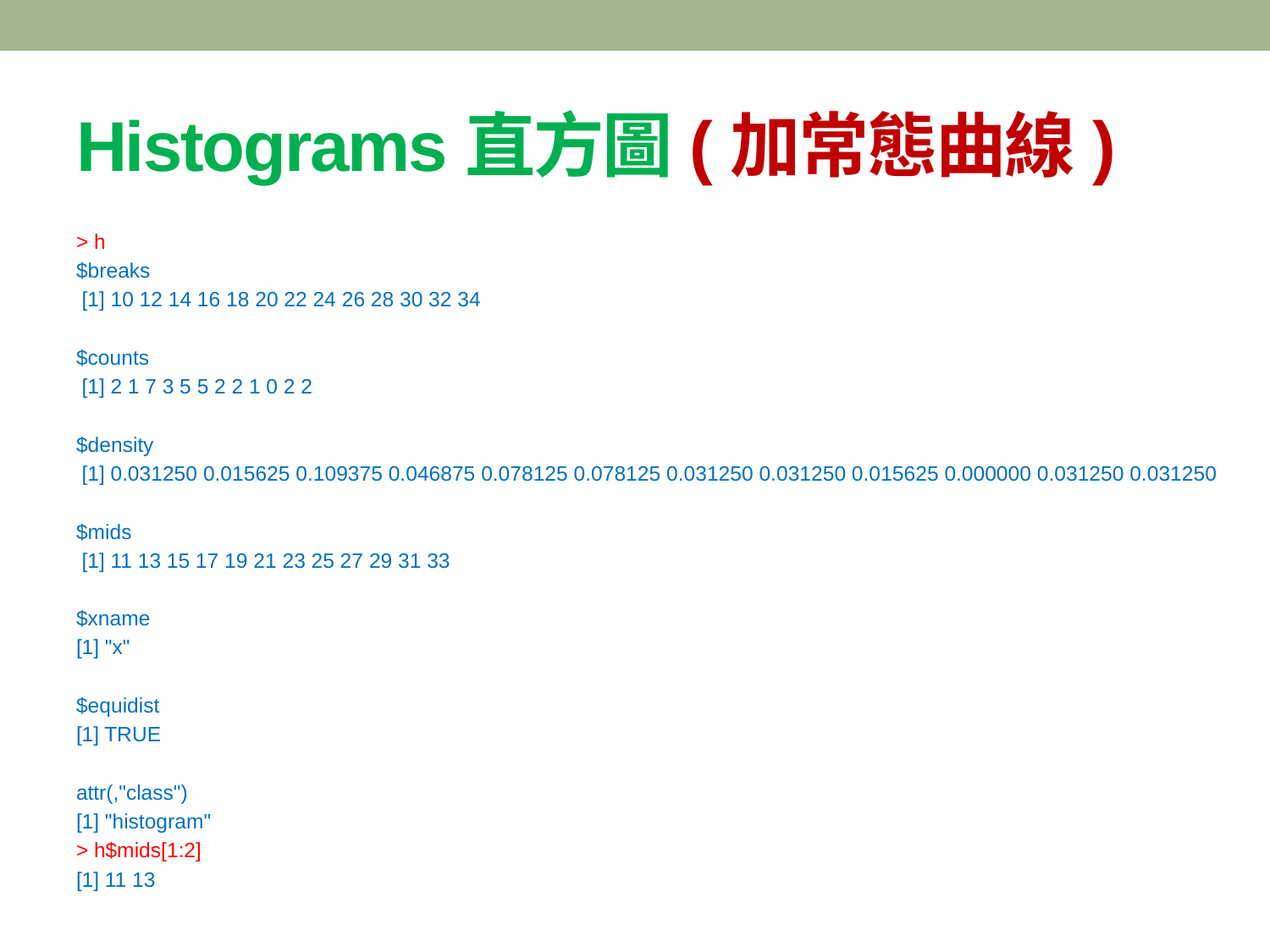

# Histograms直方圖(加常態曲線)
> h
$breaks
 [1] 10 12 14 16 18 20 22 24 26 28 30 32 34

$counts
 [1] 2 1 7 3 5 5 2 2 1 0 2 2

$density
 [1] 0.031250 0.015625 0.109375 0.046875 0.078125 0.078125 0.031250 0.031250 0.015625 0.000000 0.031250 0.031250

$mids
 [1] 11 13 15 17 19 21 23 25 27 29 31 33

$xname
[1] "x"

$equidist
[1] TRUE

attr(,"class")
[1] "histogram"
> h$mids[1:2]
[1] 11 13